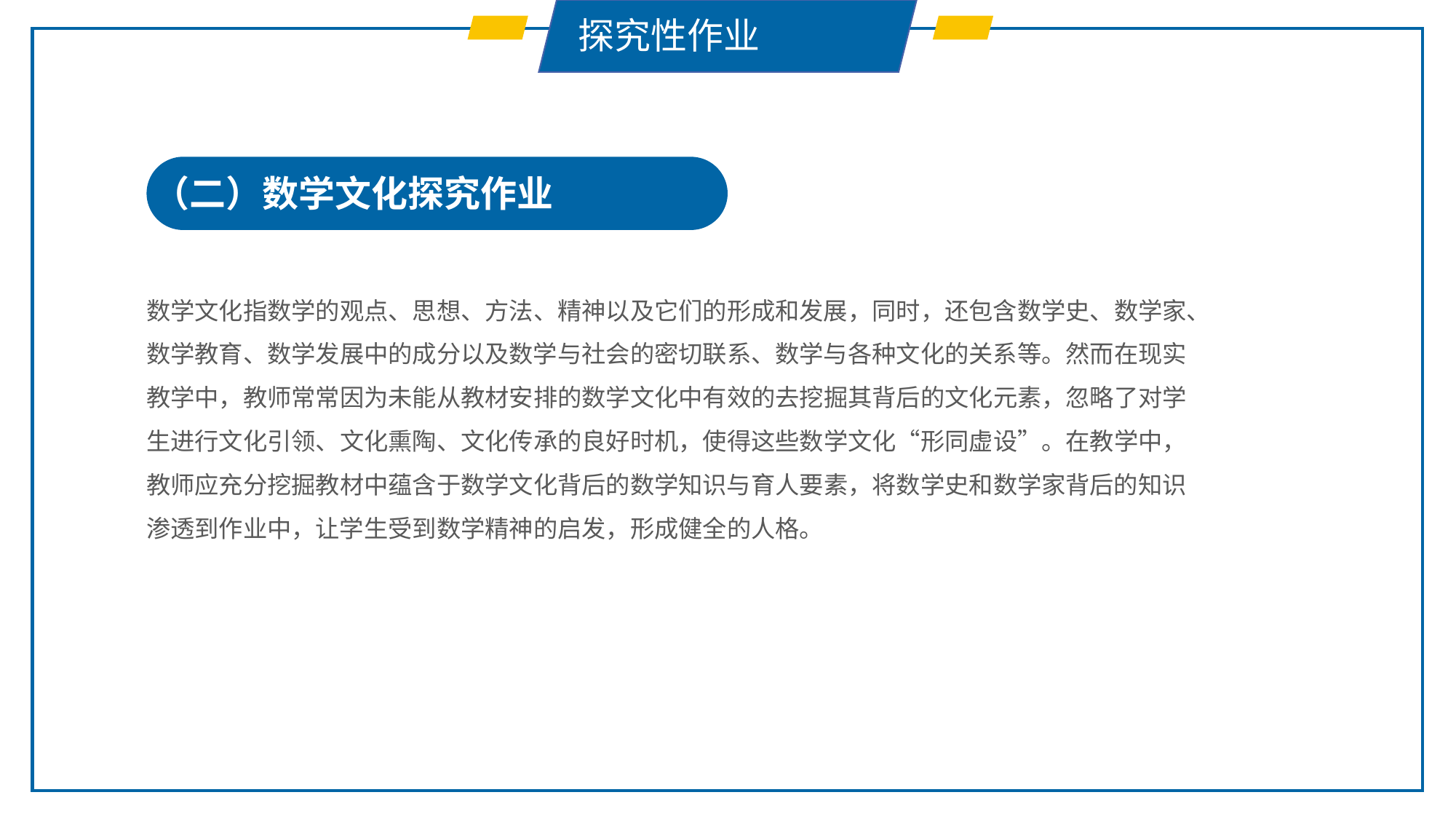

探究性作业

（二）数学文化探究作业
数学文化指数学的观点、思想、方法、精神以及它们的形成和发展，同时，还包含数学史、数学家、数学教育、数学发展中的成分以及数学与社会的密切联系、数学与各种文化的关系等。然而在现实教学中，教师常常因为未能从教材安排的数学文化中有效的去挖掘其背后的文化元素，忽略了对学生进行文化引领、文化熏陶、文化传承的良好时机，使得这些数学文化“形同虚设”。在教学中，教师应充分挖掘教材中蕴含于数学文化背后的数学知识与育人要素，将数学史和数学家背后的知识渗透到作业中，让学生受到数学精神的启发，形成健全的人格。